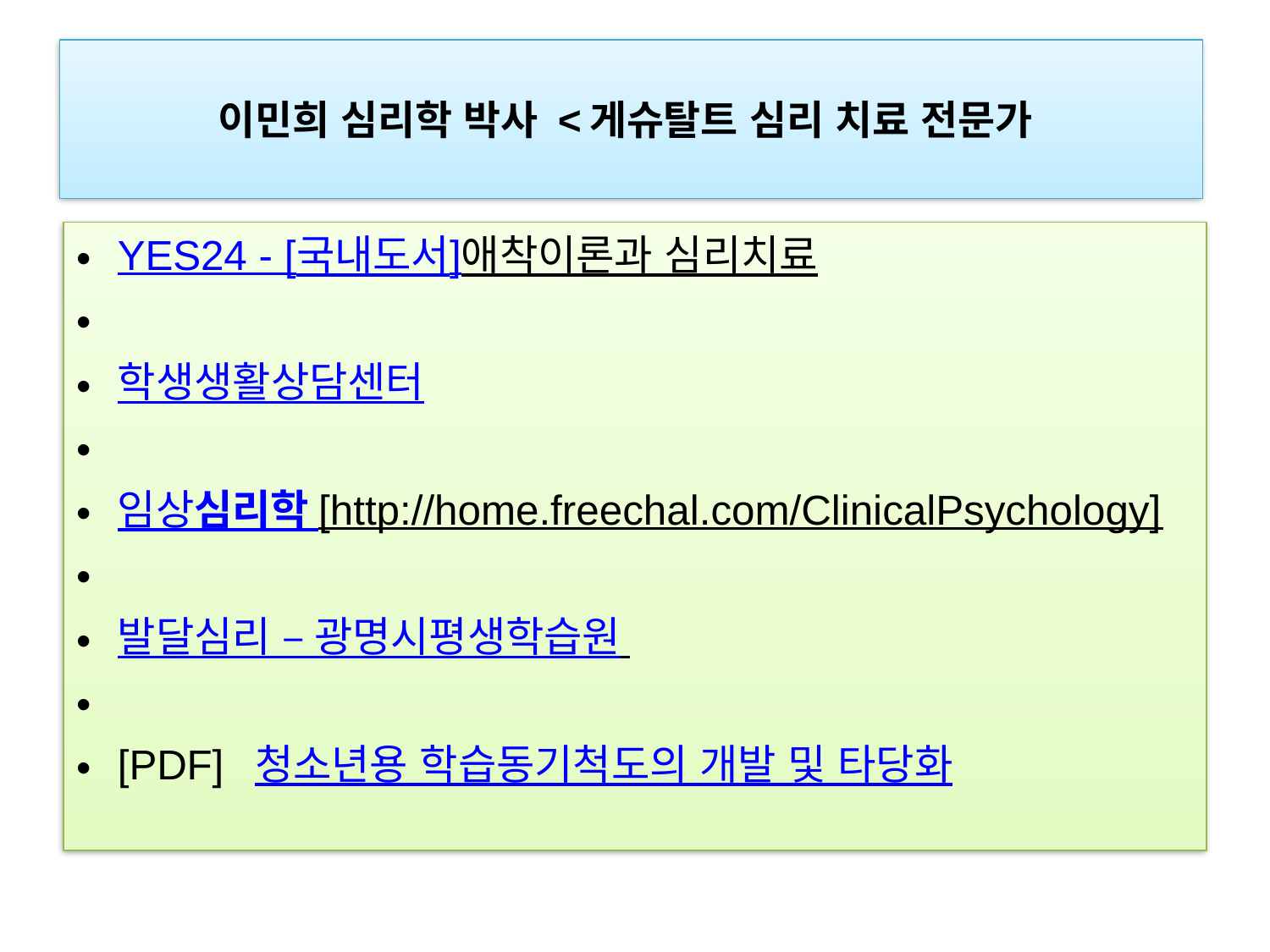

# 이민희 심리학 박사 <게슈탈트 심리 치료 전문가
YES24 - [국내도서]애착이론과 심리치료

학생생활상담센터

임상심리학 [http://home.freechal.com/ClinicalPsychology]

발달심리 – 광명시평생학습원

[PDF]  청소년용 학습동기척도의 개발 및 타당화